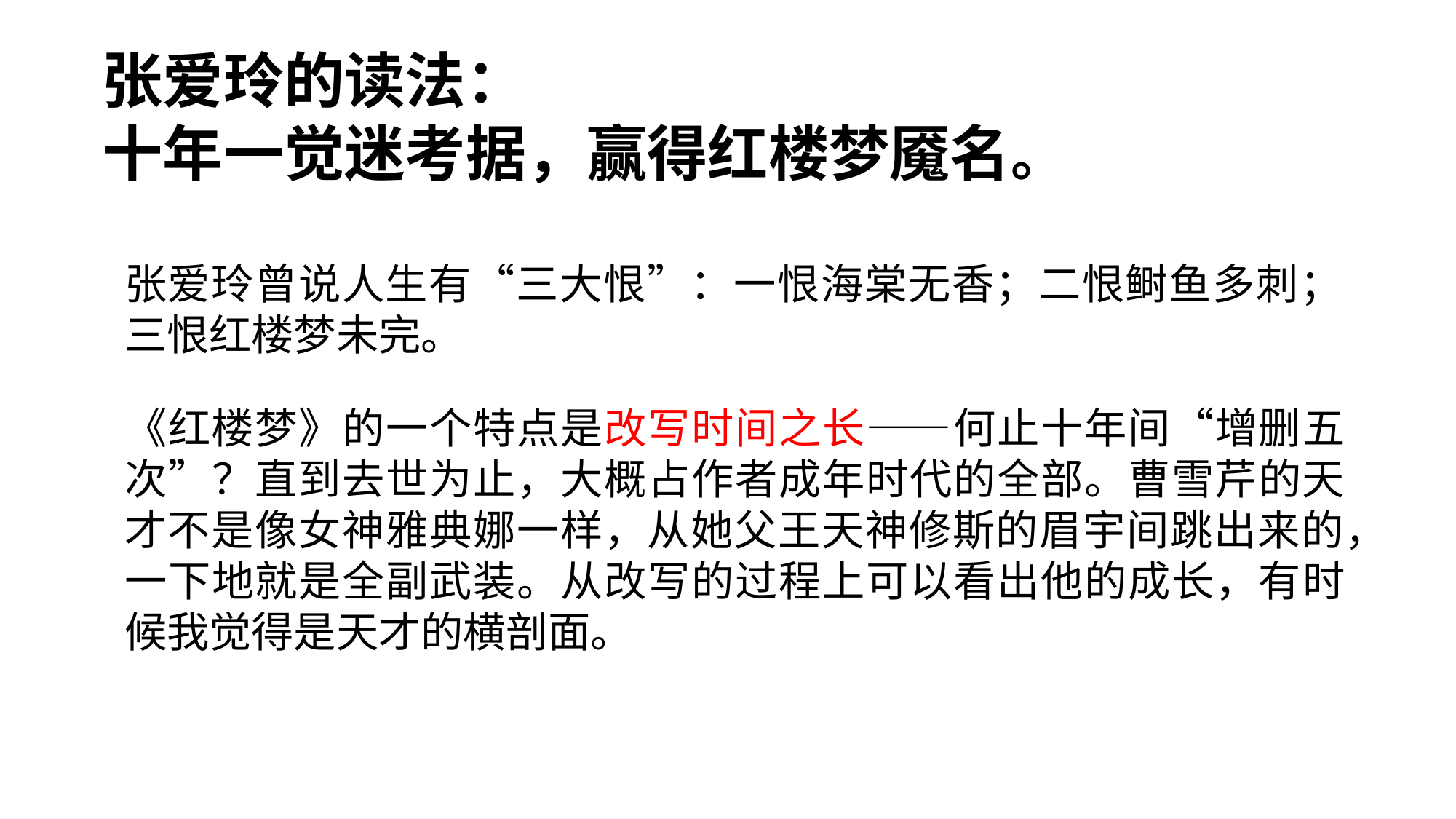

张爱玲的读法：
十年一觉迷考据，赢得红楼梦魇名。
张爱玲曾说人生有“三大恨”：一恨海棠无香；二恨鲥鱼多刺；三恨红楼梦未完。
《红楼梦》的一个特点是改写时间之长——何止十年间“增删五次”？直到去世为止，大概占作者成年时代的全部。曹雪芹的天才不是像女神雅典娜一样，从她父王天神修斯的眉宇间跳出来的，一下地就是全副武装。从改写的过程上可以看出他的成长，有时候我觉得是天才的横剖面。